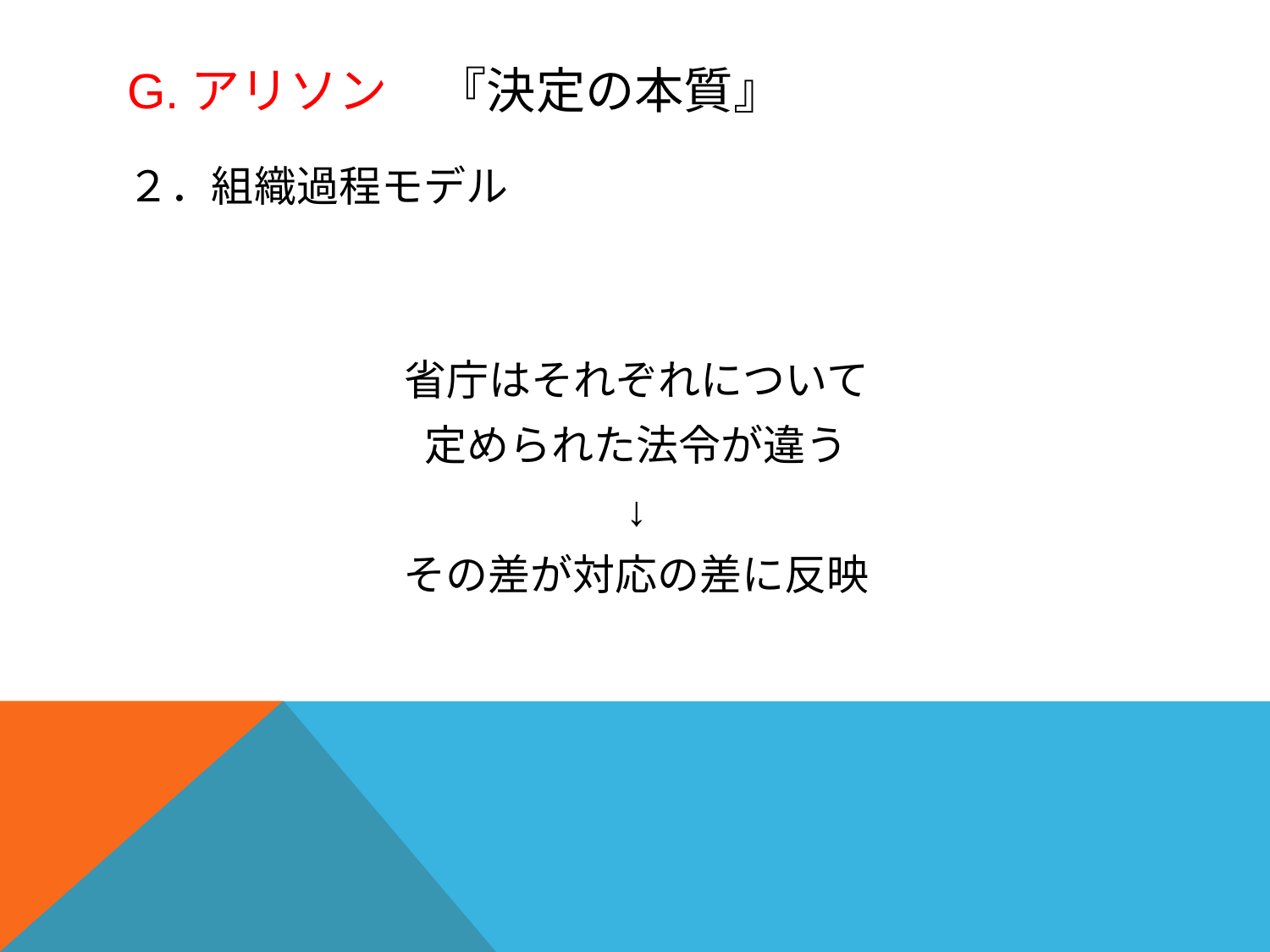

# G.アリソン　『決定の本質』
２．組織過程モデル

省庁はそれぞれについて
定められた法令が違う
↓
その差が対応の差に反映